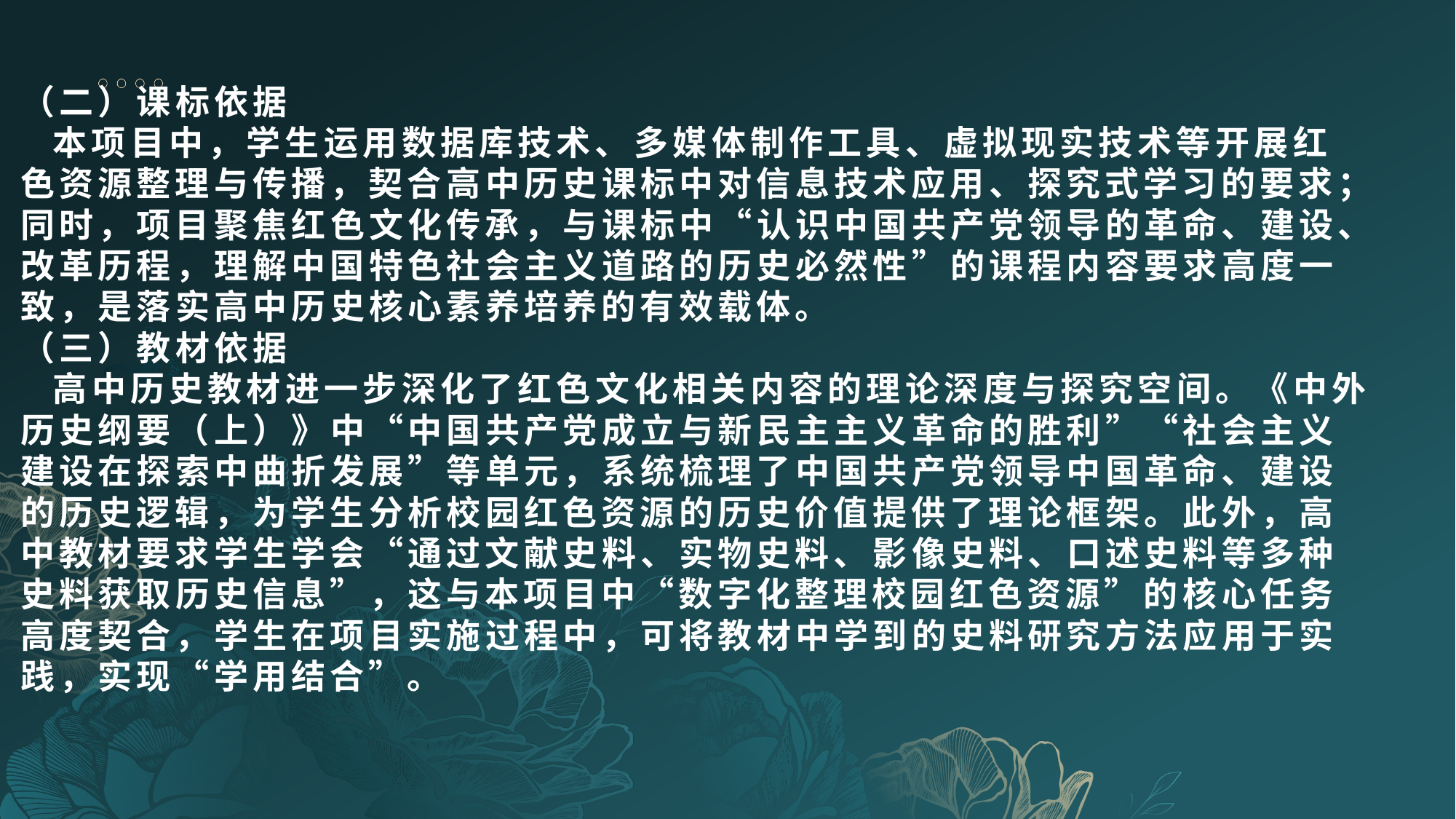

（二）课标依据
  本项目中，学生运用数据库技术、多媒体制作工具、虚拟现实技术等开展红
色资源整理与传播，契合高中历史课标中对信息技术应用、探究式学习的要求；
同时，项目聚焦红色文化传承，与课标中“认识中国共产党领导的革命、建设、
改革历程，理解中国特色社会主义道路的历史必然性”的课程内容要求高度一
致，是落实高中历史核心素养培养的有效载体。
（三）教材依据
  高中历史教材进一步深化了红色文化相关内容的理论深度与探究空间。《中外
历史纲要（上）》中“中国共产党成立与新民主主义革命的胜利”“社会主义
建设在探索中曲折发展”等单元，系统梳理了中国共产党领导中国革命、建设
的历史逻辑，为学生分析校园红色资源的历史价值提供了理论框架。此外，高
中教材要求学生学会“通过文献史料、实物史料、影像史料、口述史料等多种
史料获取历史信息”，这与本项目中“数字化整理校园红色资源”的核心任务
高度契合，学生在项目实施过程中，可将教材中学到的史料研究方法应用于实
践，实现“学用结合”。